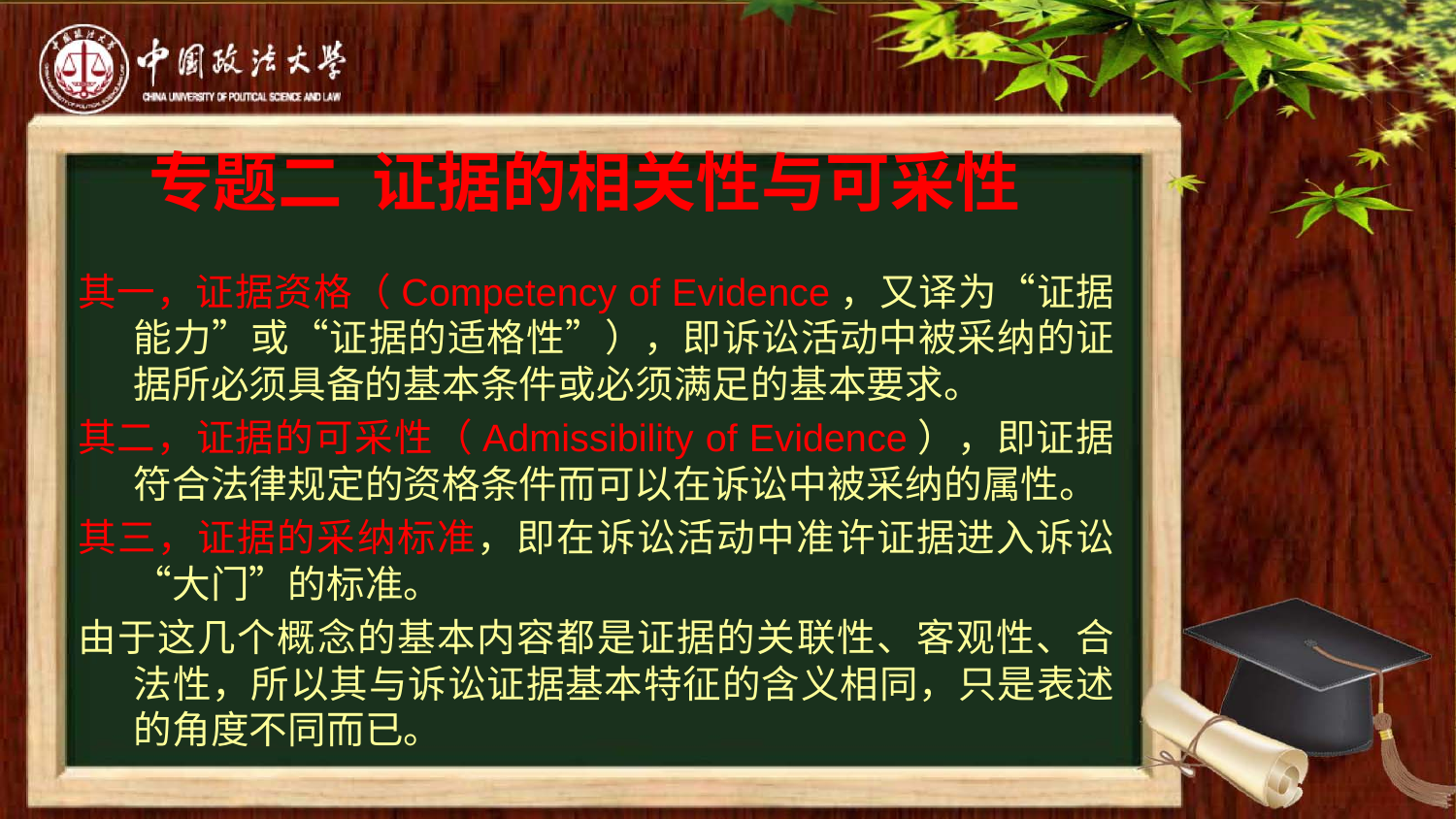

# 专题二  证据的相关性与可采性
其一，证据资格（Competency of Evidence，又译为“证据能力”或“证据的适格性”），即诉讼活动中被采纳的证据所必须具备的基本条件或必须满足的基本要求。
其二，证据的可采性（Admissibility of Evidence），即证据符合法律规定的资格条件而可以在诉讼中被采纳的属性。
其三，证据的采纳标准，即在诉讼活动中准许证据进入诉讼“大门”的标准。
由于这几个概念的基本内容都是证据的关联性、客观性、合法性，所以其与诉讼证据基本特征的含义相同，只是表述的角度不同而已。